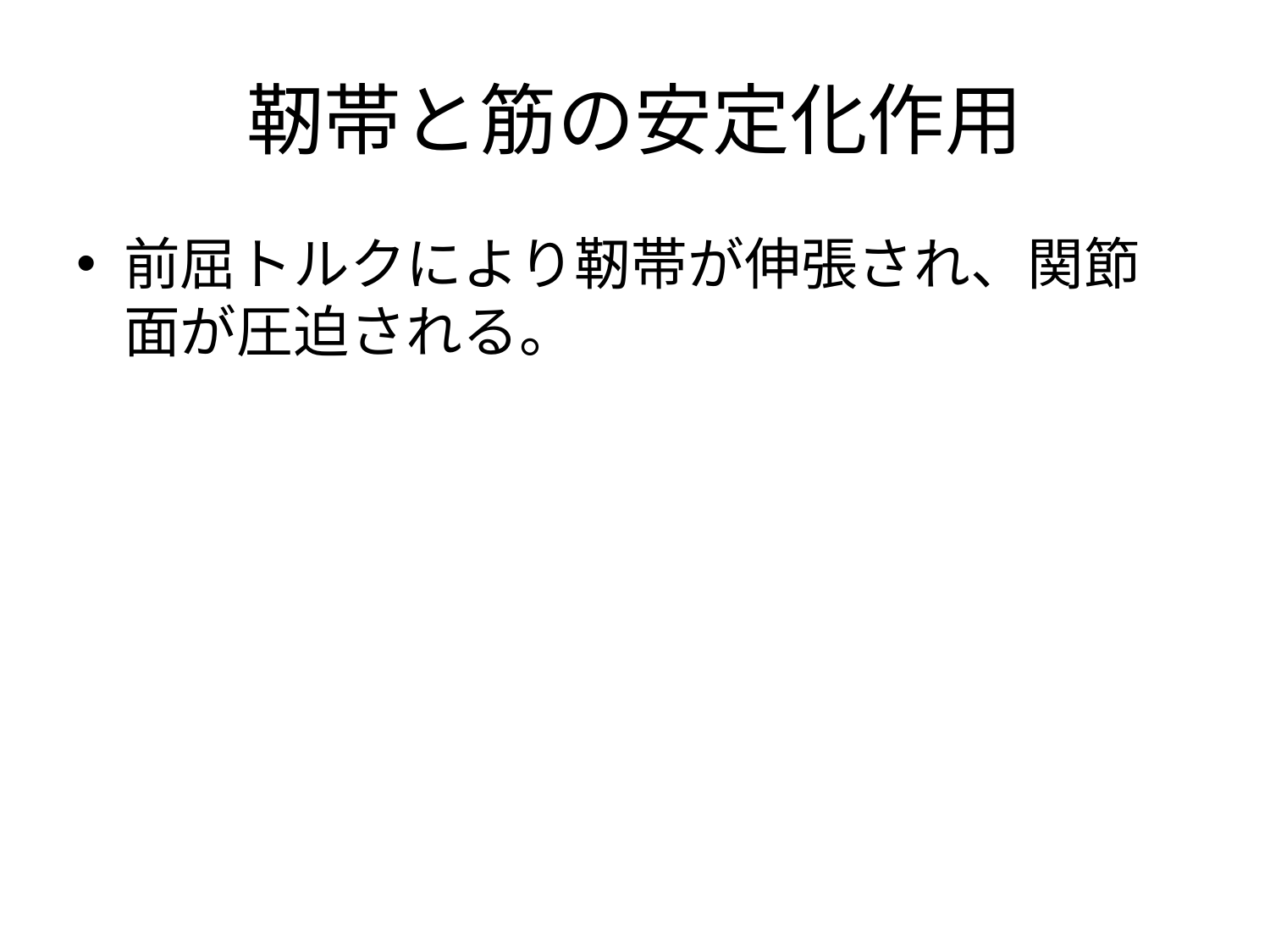

# 靭帯と筋の安定化作用
前屈トルクにより靭帯が伸張され、関節面が圧迫される。